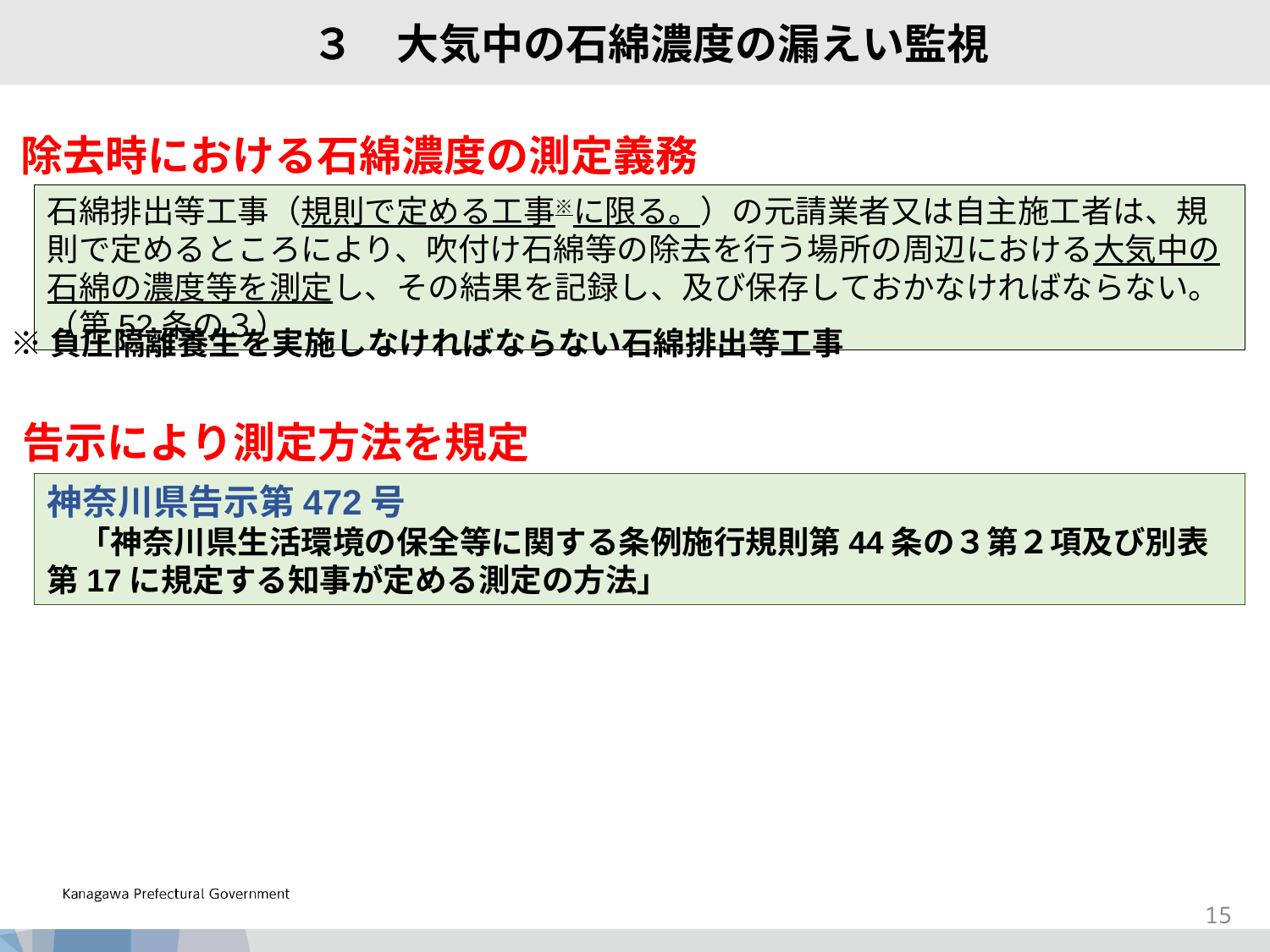

３　大気中の石綿濃度の漏えい監視
除去時における石綿濃度の測定義務
石綿排出等工事（規則で定める工事※に限る。）の元請業者又は自主施工者は、規則で定めるところにより、吹付け石綿等の除去を行う場所の周辺における大気中の石綿の濃度等を測定し、その結果を記録し、及び保存しておかなければならない。（第52条の３）
※負圧隔離養生を実施しなければならない石綿排出等工事
告示により測定方法を規定
神奈川県告示第472号
　「神奈川県生活環境の保全等に関する条例施行規則第44条の３第２項及び別表第17に規定する知事が定める測定の方法」
15